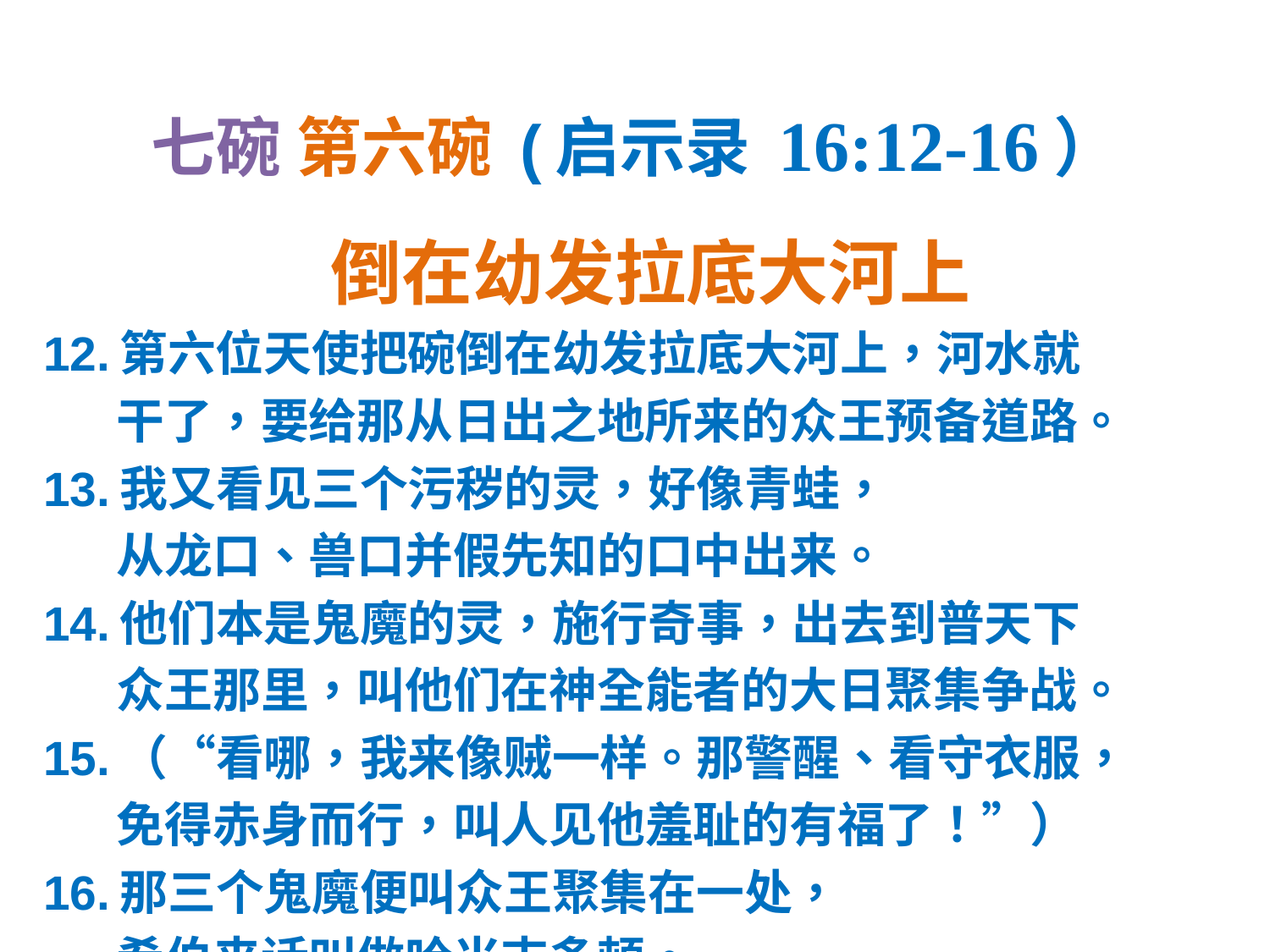

# 七碗 第六碗 (启示录 16:12-16）
倒在幼发拉底大河上
12. 第六位天使把碗倒在幼发拉底大河上，河水就
      干了，要给那从日出之地所来的众王预备道路。
13. 我又看见三个污秽的灵，好像青蛙，
      从龙口、兽口并假先知的口中出来。
14. 他们本是鬼魔的灵，施行奇事，出去到普天下
      众王那里，叫他们在神全能者的大日聚集争战。
15. （“看哪，我来像贼一样。那警醒、看守衣服，
      免得赤身而行，叫人见他羞耻的有福了！”）
16. 那三个鬼魔便叫众王聚集在一处，
      希伯来话叫做哈米吉多顿。